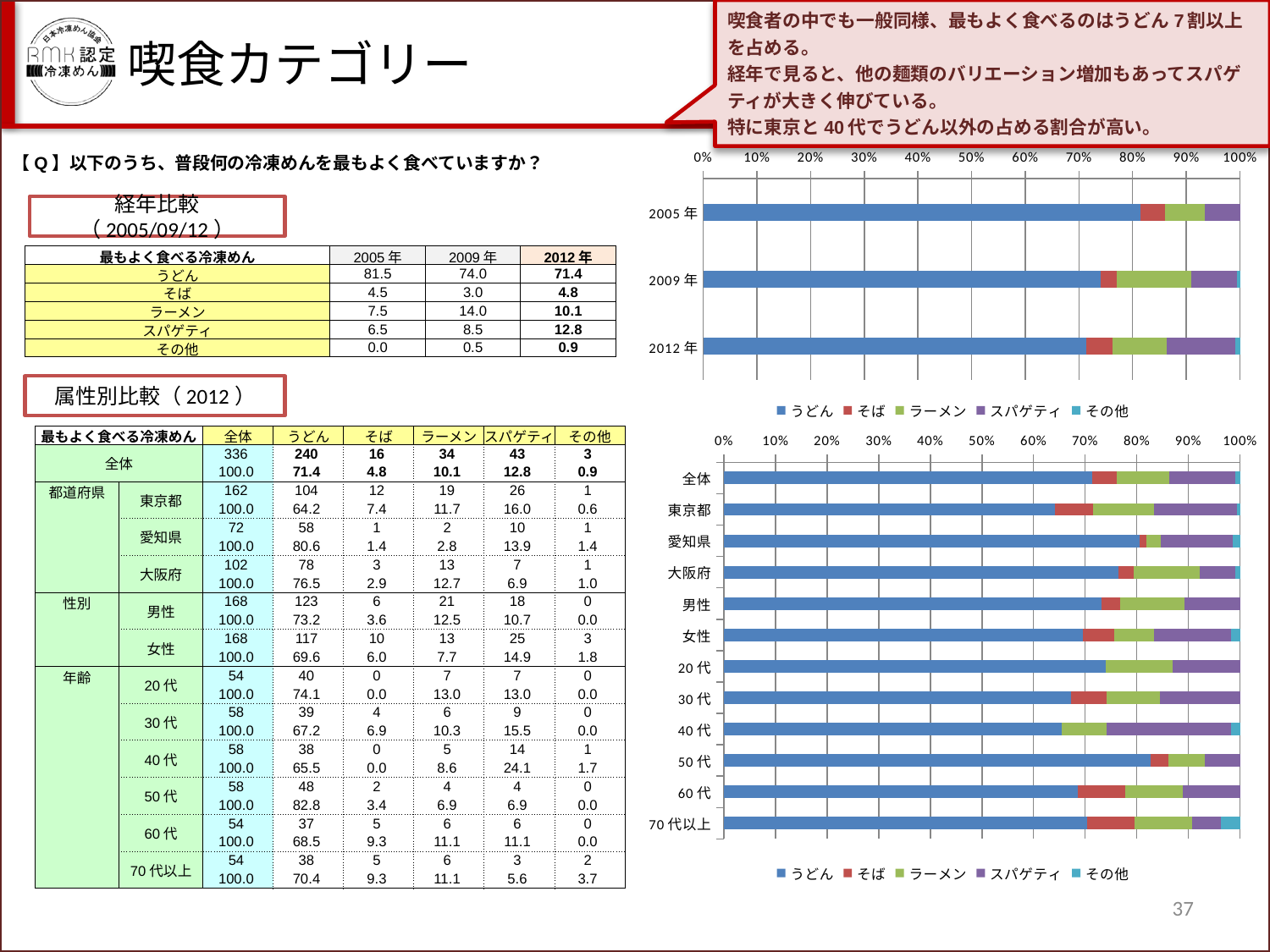

喫食者の中でも一般同様、最もよく食べるのはうどん7割以上を占める。
経年で見ると、他の麺類のバリエーション増加もあってスパゲティが大きく伸びている。
特に東京と40代でうどん以外の占める割合が高い。
喫食カテゴリー
【Q】以下のうち、普段何の冷凍めんを最もよく食べていますか？

### Chart

| Category | うどん | そば | ラーメン | スパゲティ | その他 |
|---|---|---|---|---|---|
| 2005年 | 81.5 | 4.5 | 7.5 | 6.5 | 0.0 |
| 2009年 | 74.0 | 3.0 | 14.0 | 8.5 | 0.5 |
| 2012年 | 71.42857142857139 | 4.761904761904762 | 10.119047619047628 | 12.797619047619047 | 0.8928571428571426 |
経年比較（2005/09/12）
| 最もよく食べる冷凍めん | 2005年 | 2009年 | 2012年 |
| --- | --- | --- | --- |
| うどん | 81.5 | 74.0 | 71.4 |
| そば | 4.5 | 3.0 | 4.8 |
| ラーメン | 7.5 | 14.0 | 10.1 |
| スパゲティ | 6.5 | 8.5 | 12.8 |
| その他 | 0.0 | 0.5 | 0.9 |
属性別比較（2012）
| 最もよく食べる冷凍めん |  | 全体 | うどん | そば | ラーメン | スパゲティ | その他 |
| --- | --- | --- | --- | --- | --- | --- | --- |
| 全体 |  | 336 | 240 | 16 | 34 | 43 | 3 |
|  |  | 100.0 | 71.4 | 4.8 | 10.1 | 12.8 | 0.9 |
| 都道府県 | 東京都 | 162 | 104 | 12 | 19 | 26 | 1 |
|  |  | 100.0 | 64.2 | 7.4 | 11.7 | 16.0 | 0.6 |
|  | 愛知県 | 72 | 58 | 1 | 2 | 10 | 1 |
|  |  | 100.0 | 80.6 | 1.4 | 2.8 | 13.9 | 1.4 |
|  | 大阪府 | 102 | 78 | 3 | 13 | 7 | 1 |
|  |  | 100.0 | 76.5 | 2.9 | 12.7 | 6.9 | 1.0 |
| 性別 | 男性 | 168 | 123 | 6 | 21 | 18 | 0 |
|  |  | 100.0 | 73.2 | 3.6 | 12.5 | 10.7 | 0.0 |
|  | 女性 | 168 | 117 | 10 | 13 | 25 | 3 |
|  |  | 100.0 | 69.6 | 6.0 | 7.7 | 14.9 | 1.8 |
| 年齢 | 20代 | 54 | 40 | 0 | 7 | 7 | 0 |
|  |  | 100.0 | 74.1 | 0.0 | 13.0 | 13.0 | 0.0 |
|  | 30代 | 58 | 39 | 4 | 6 | 9 | 0 |
|  |  | 100.0 | 67.2 | 6.9 | 10.3 | 15.5 | 0.0 |
|  | 40代 | 58 | 38 | 0 | 5 | 14 | 1 |
|  |  | 100.0 | 65.5 | 0.0 | 8.6 | 24.1 | 1.7 |
|  | 50代 | 58 | 48 | 2 | 4 | 4 | 0 |
|  |  | 100.0 | 82.8 | 3.4 | 6.9 | 6.9 | 0.0 |
|  | 60代 | 54 | 37 | 5 | 6 | 6 | 0 |
|  |  | 100.0 | 68.5 | 9.3 | 11.1 | 11.1 | 0.0 |
|  | 70代以上 | 54 | 38 | 5 | 6 | 3 | 2 |
|  |  | 100.0 | 70.4 | 9.3 | 11.1 | 5.6 | 3.7 |

### Chart

| Category | うどん | そば | ラーメン | スパゲティ | その他 |
|---|---|---|---|---|---|
| 全体 | 71.42857142857139 | 4.761904761904762 | 10.119047619047628 | 12.797619047619047 | 0.8928571428571426 |
| 東京都 | 64.19753086419753 | 7.4074074074074066 | 11.728395061728387 | 16.049382716049383 | 0.6172839506172839 |
| 愛知県 | 80.5555555555555 | 1.3888888888888897 | 2.7777777777777817 | 13.88888888888889 | 1.3888888888888897 |
| 大阪府 | 76.47058823529409 | 2.9411764705882337 | 12.745098039215685 | 6.862745098039213 | 0.9803921568627444 |
| 男性 | 73.21428571428572 | 3.5714285714285707 | 12.5 | 10.714285714285714 | 0.0 |
| 女性 | 69.64285714285705 | 5.952380952380948 | 7.7380952380952355 | 14.880952380952381 | 1.7857142857142843 |
| 20代 | 74.07407407407405 | 0.0 | 12.962962962962969 | 12.962962962962969 | 0.0 |
| 30代 | 67.24137931034481 | 6.896551724137931 | 10.344827586206897 | 15.517241379310345 | 0.0 |
| 40代 | 65.51724137931042 | 0.0 | 8.620689655172415 | 24.137931034482783 | 1.7241379310344827 |
| 50代 | 82.75862068965525 | 3.4482758620689653 | 6.896551724137931 | 6.896551724137931 | 0.0 |
| 60代 | 68.51851851851852 | 9.259259259259272 | 11.111111111111098 | 11.111111111111098 | 0.0 |
| 70代以上 | 70.37037037037027 | 9.259259259259272 | 11.111111111111098 | 5.555555555555548 | 3.703703703703704 |
37